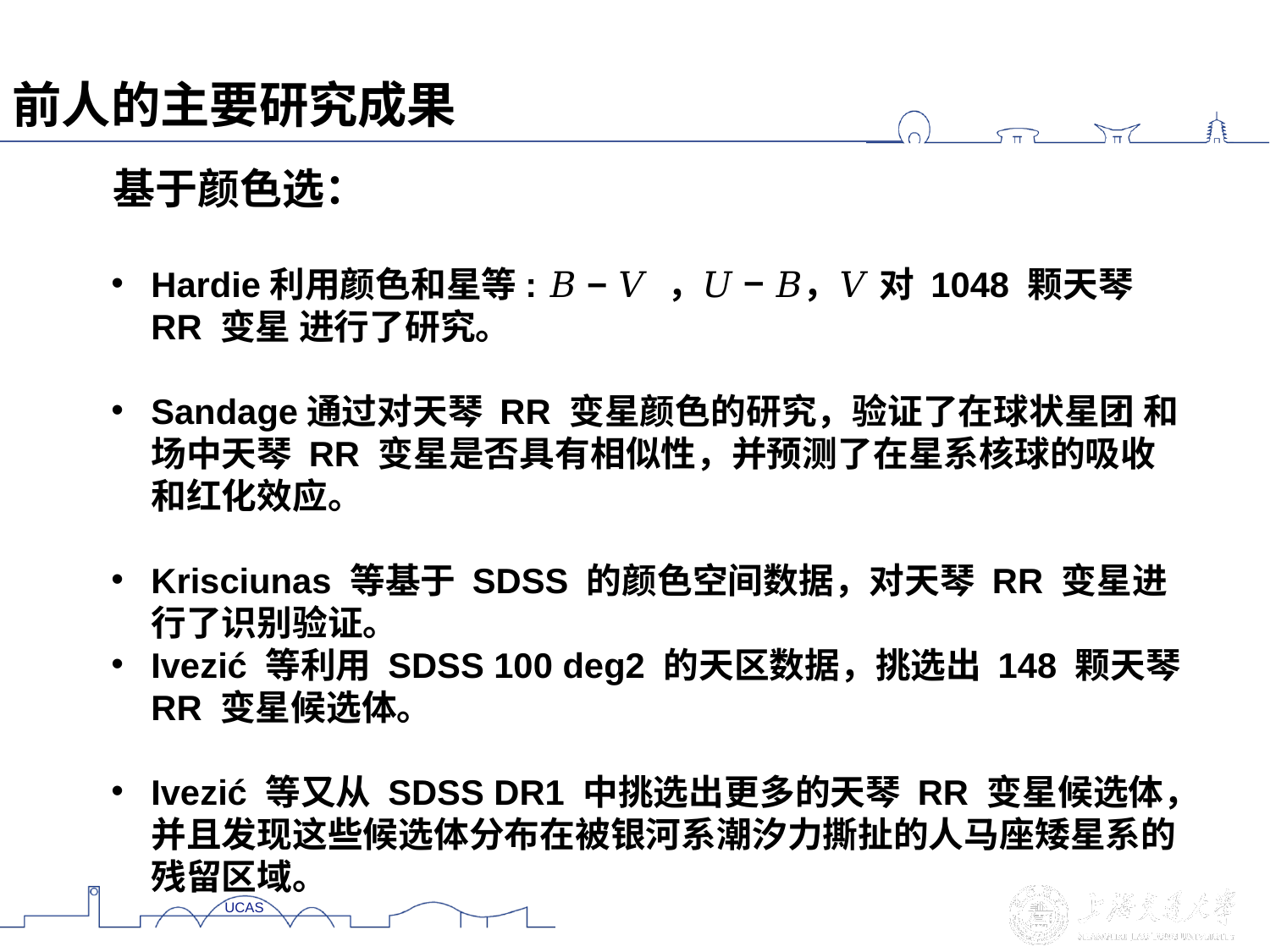

前人的主要研究成果
基于颜色选：
Hardie利用颜色和星等: 𝐵 − 𝑉 ，𝑈 − 𝐵，𝑉 对 1048 颗天琴 RR 变星 进行了研究。

Sandage通过对天琴 RR 变星颜色的研究，验证了在球状星团 和场中天琴 RR 变星是否具有相似性，并预测了在星系核球的吸收和红化效应。

Krisciunas 等基于 SDSS 的颜色空间数据，对天琴 RR 变星进行了识别验证。
Ivezić 等利用 SDSS 100 deg2 的天区数据，挑选出 148 颗天琴 RR 变星候选体。

Ivezić 等又从 SDSS DR1 中挑选出更多的天琴 RR 变星候选体，并且发现这些候选体分布在被银河系潮汐力撕扯的人马座矮星系的残留区域。